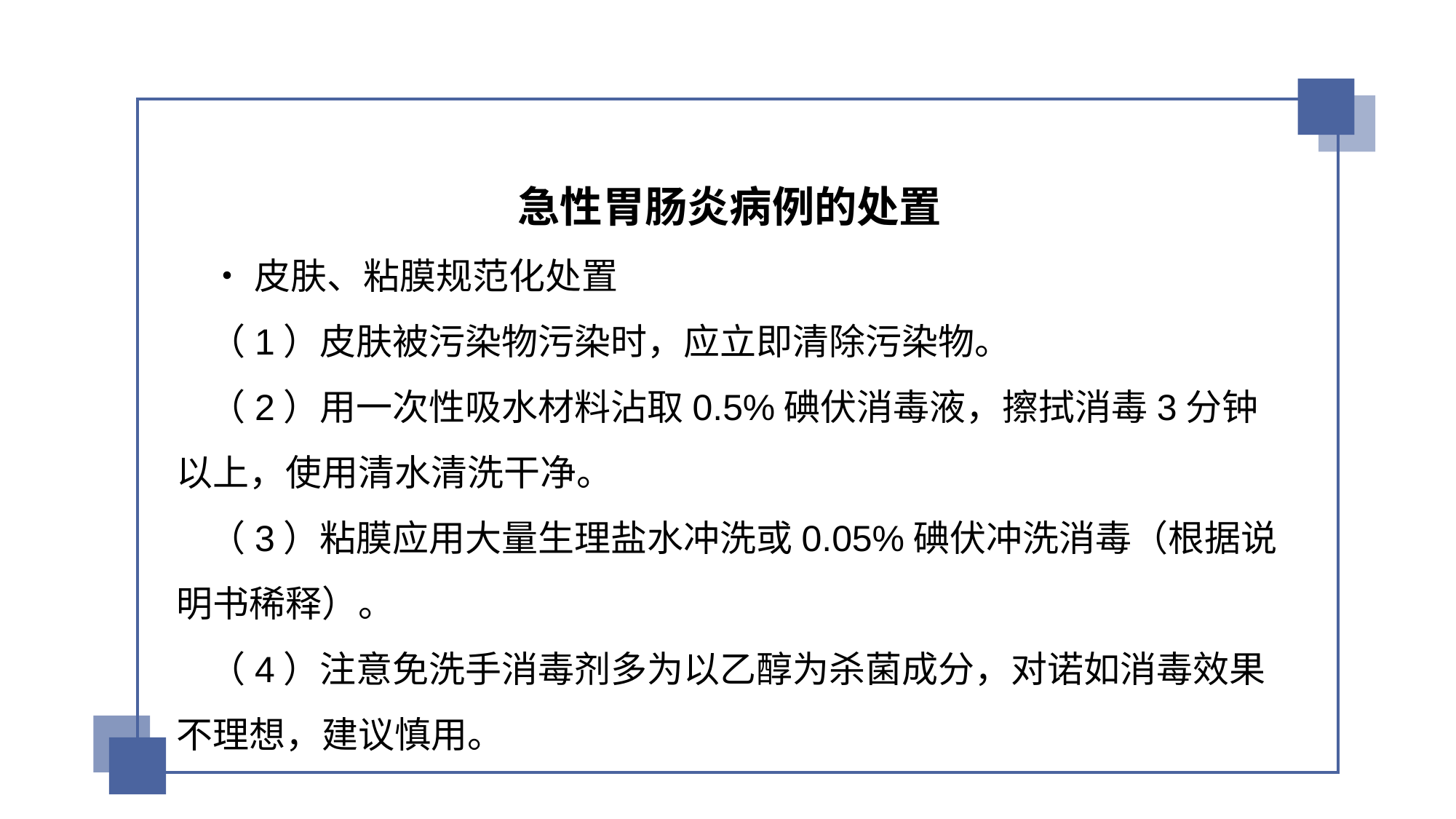

北京市朝阳区疾病预防控制中心

急性胃肠炎病例的处置
    •皮肤、粘膜规范化处置
   （1）皮肤被污染物污染时，应立即清除污染物。
   （2）用一次性吸水材料沾取0.5%碘伏消毒液，擦拭消毒3分钟以上，使用清水清洗干净。
   （3）粘膜应用大量生理盐水冲洗或0.05%碘伏冲洗消毒（根据说明书稀释）。
   （4）注意免洗手消毒剂多为以乙醇为杀菌成分，对诺如消毒效果不理想，建议慎用。